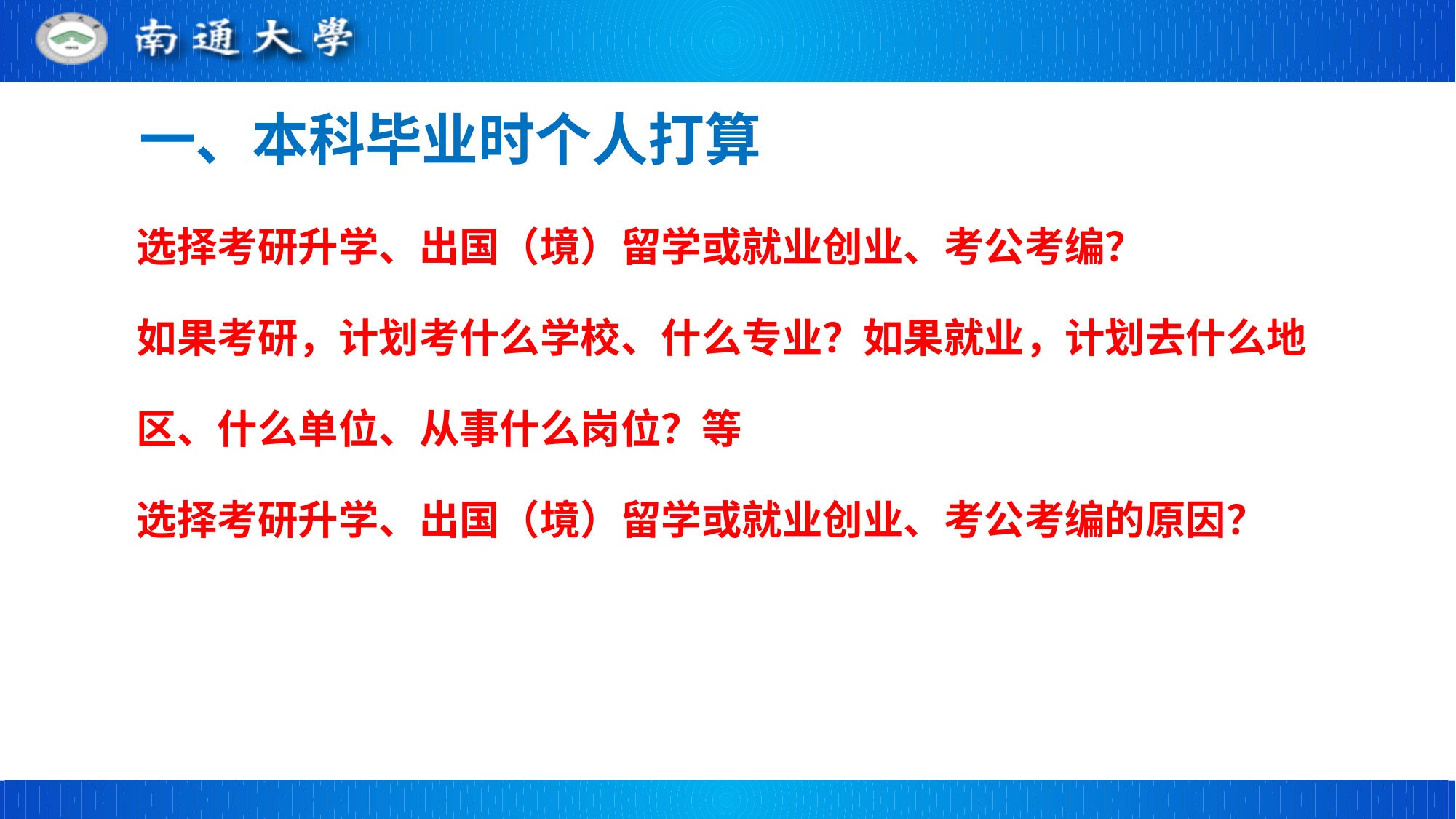

一、本科毕业时个人打算
选择考研升学、出国（境）留学或就业创业、考公考编？
如果考研，计划考什么学校、什么专业？如果就业，计划去什么地区、什么单位、从事什么岗位？等
选择考研升学、出国（境）留学或就业创业、考公考编的原因？